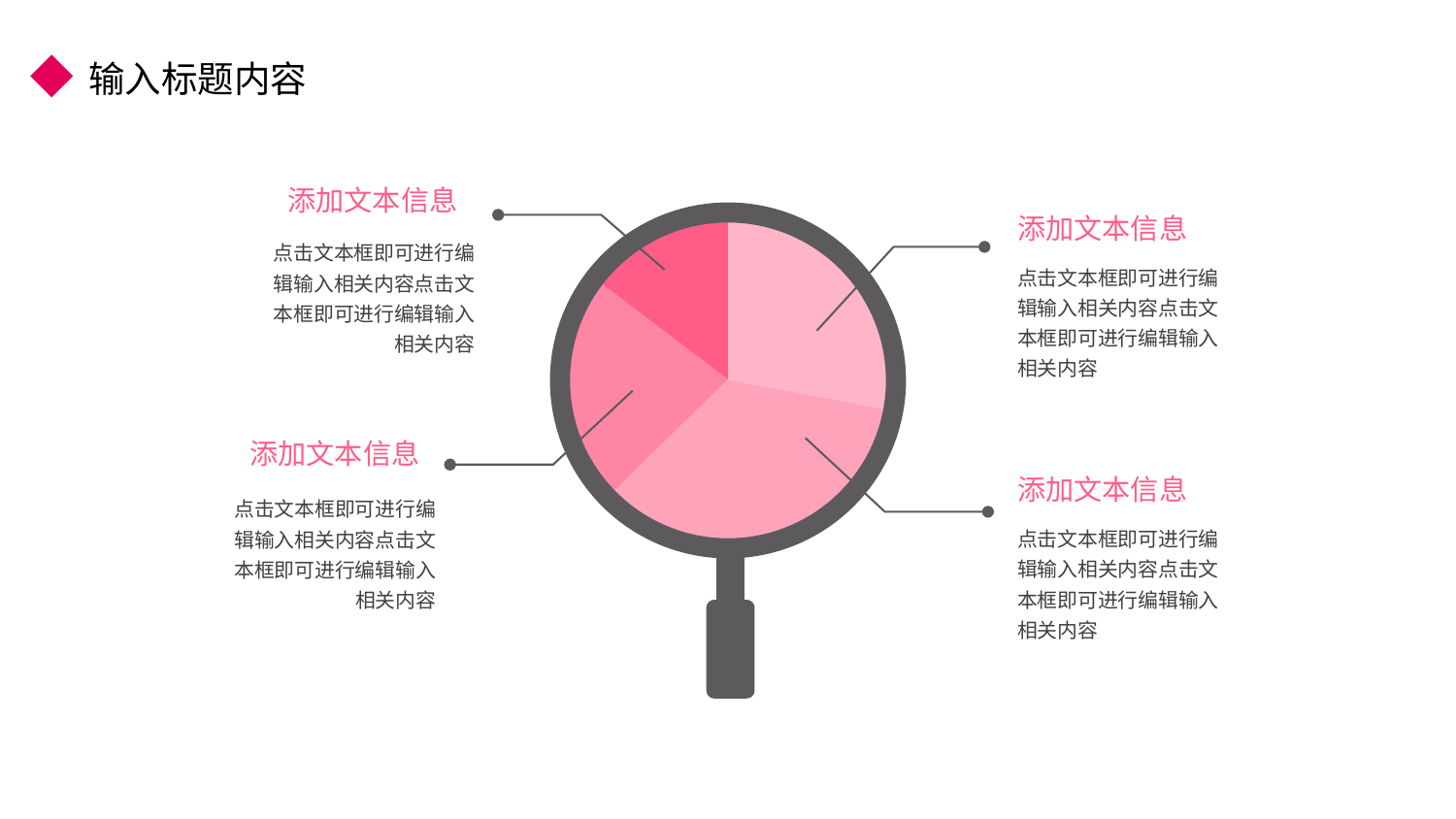

添加文本信息
点击文本框即可进行编辑输入相关内容点击文本框即可进行编辑输入相关内容

### Chart

| Category | 销售额 |
|---|---|
| 第一季度 | 4.2 |
| 第二季度 | 5.2 |
| 第三季度 | 3.4 |
| 第四季度 | 2.2 |
添加文本信息
点击文本框即可进行编辑输入相关内容点击文本框即可进行编辑输入相关内容

添加文本信息
点击文本框即可进行编辑输入相关内容点击文本框即可进行编辑输入相关内容

添加文本信息
点击文本框即可进行编辑输入相关内容点击文本框即可进行编辑输入相关内容